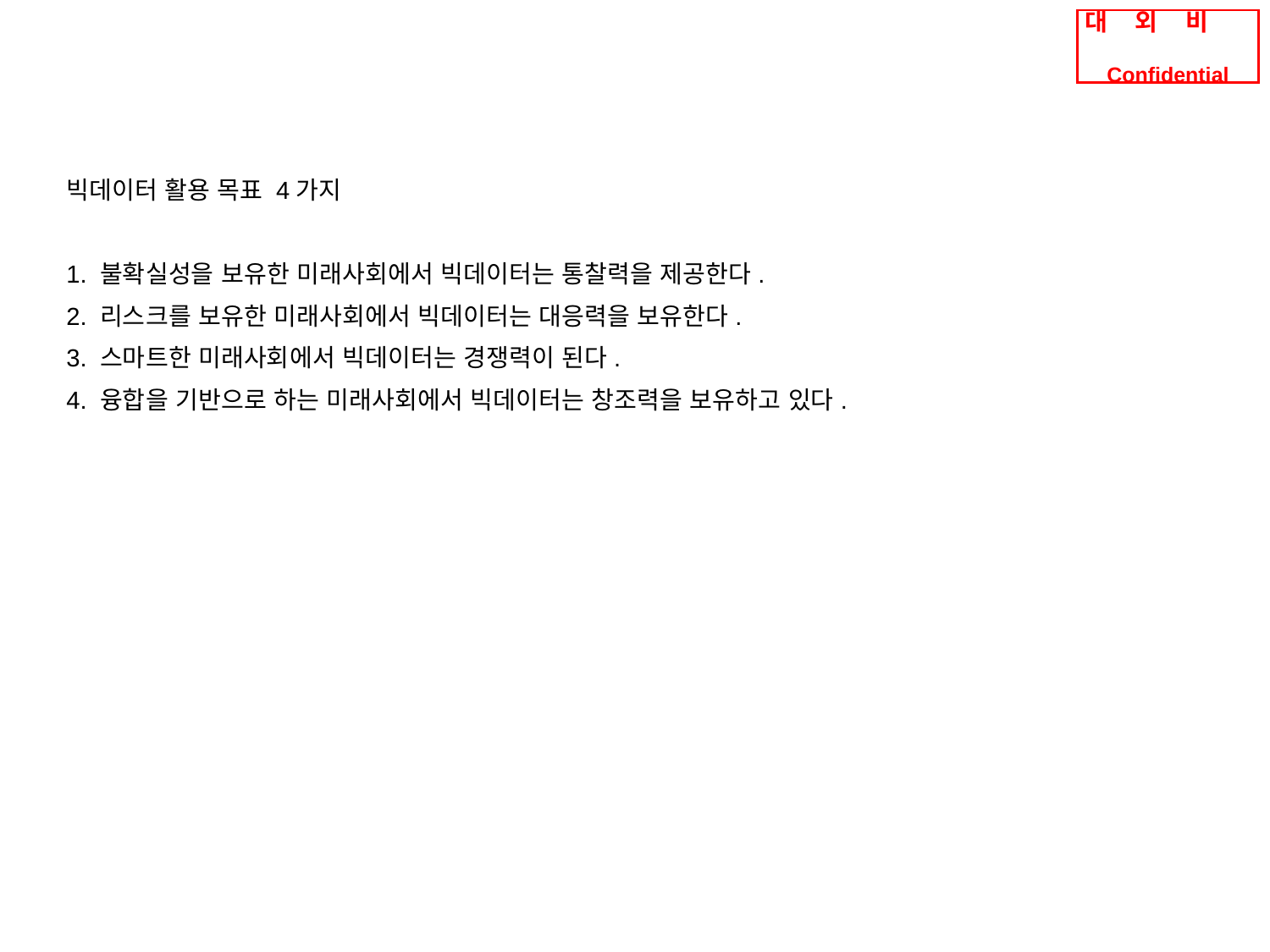

빅데이터 활용 목표 4가지

1. 불확실성을 보유한 미래사회에서 빅데이터는 통찰력을 제공한다.
2. 리스크를 보유한 미래사회에서 빅데이터는 대응력을 보유한다.
3. 스마트한 미래사회에서 빅데이터는 경쟁력이 된다.
4. 융합을 기반으로 하는 미래사회에서 빅데이터는 창조력을 보유하고 있다.